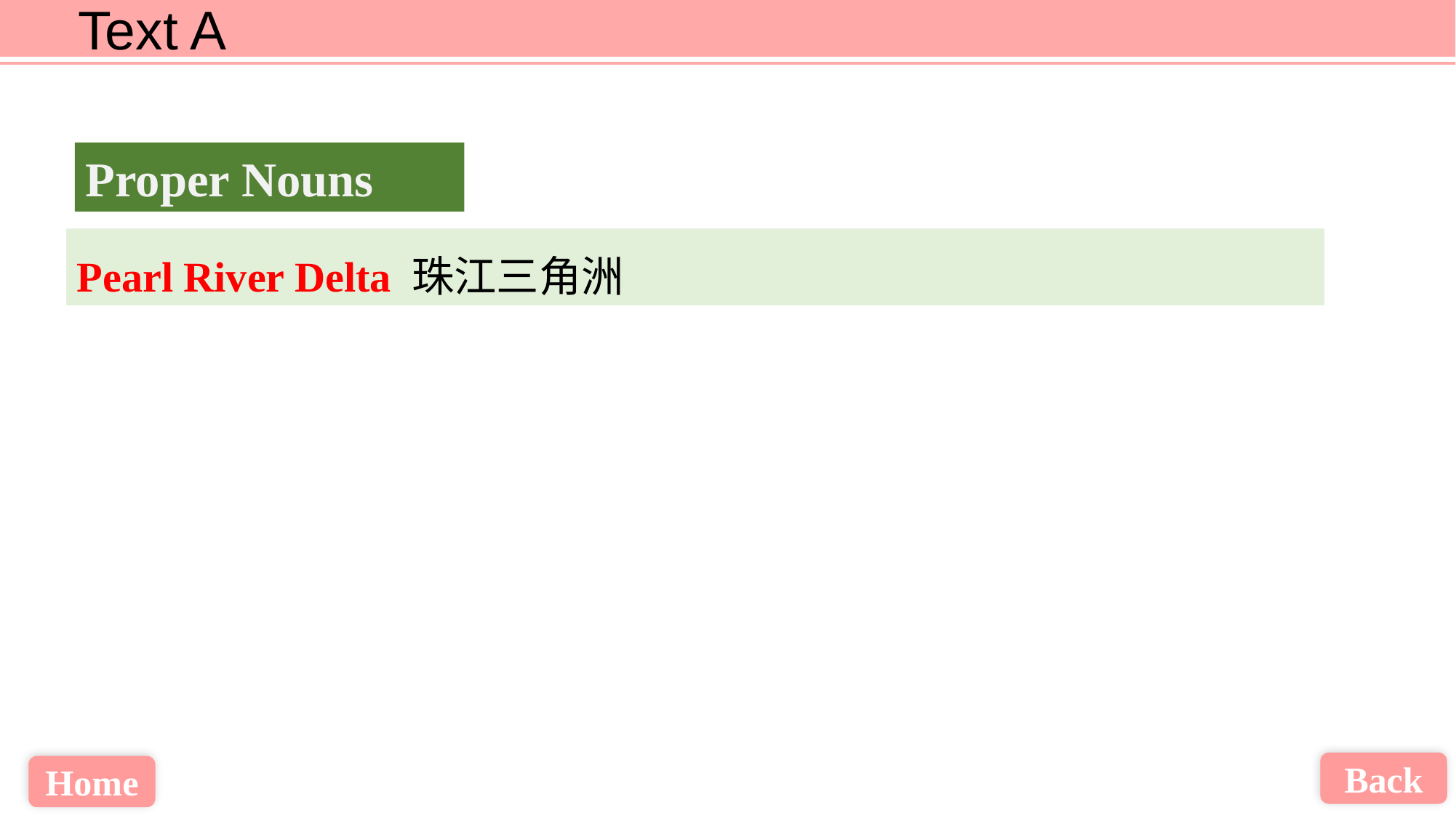

Proper Nouns
Pearl River Delta 珠江三角洲
Back